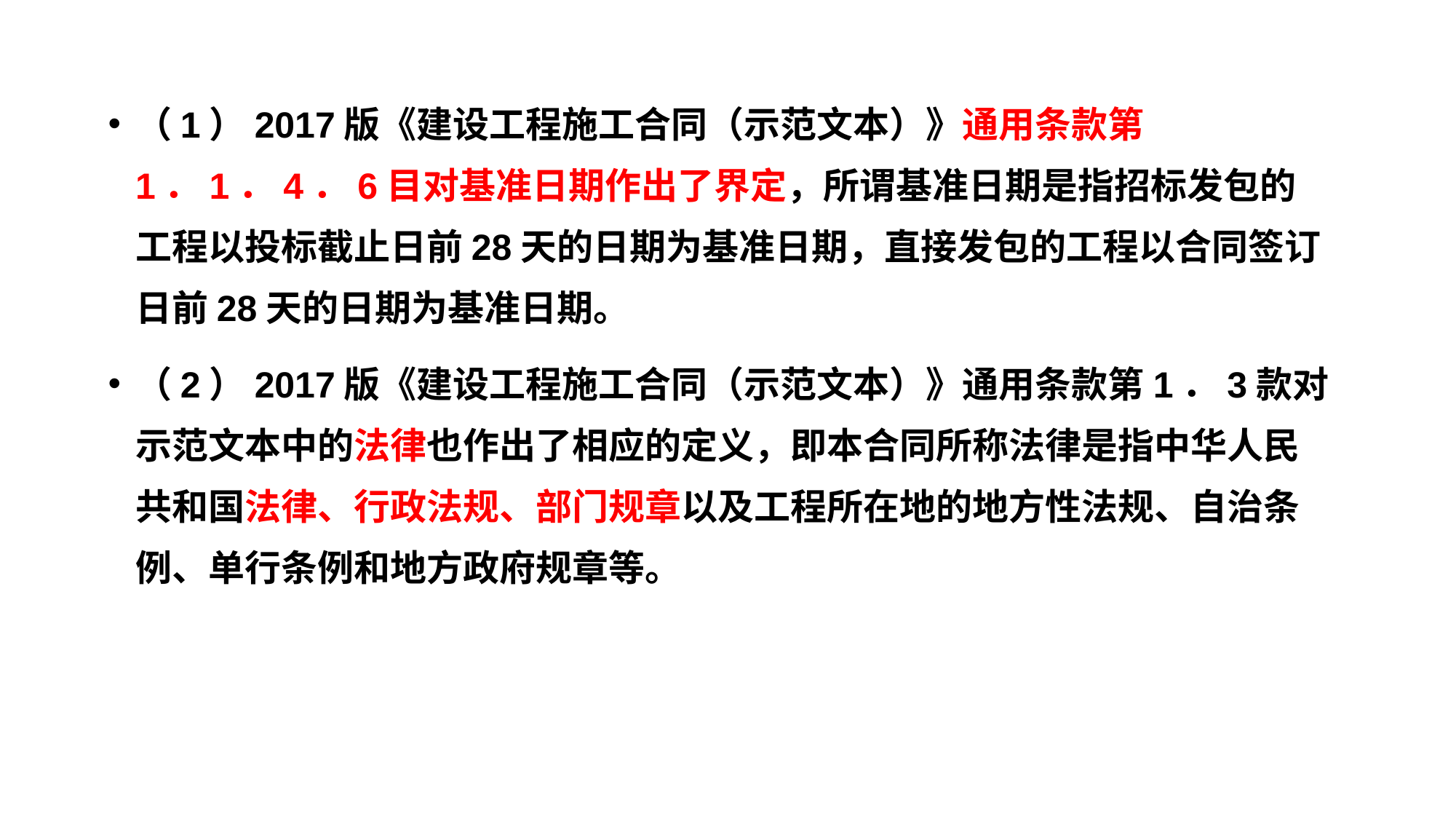

（1）2017版《建设工程施工合同（示范文本）》通用条款第1．1．4．6目对基准日期作出了界定，所谓基准日期是指招标发包的工程以投标截止日前28天的日期为基准日期，直接发包的工程以合同签订日前28天的日期为基准日期。
（2）2017版《建设工程施工合同（示范文本）》通用条款第1．3款对示范文本中的法律也作出了相应的定义，即本合同所称法律是指中华人民共和国法律、行政法规、部门规章以及工程所在地的地方性法规、自治条例、单行条例和地方政府规章等。